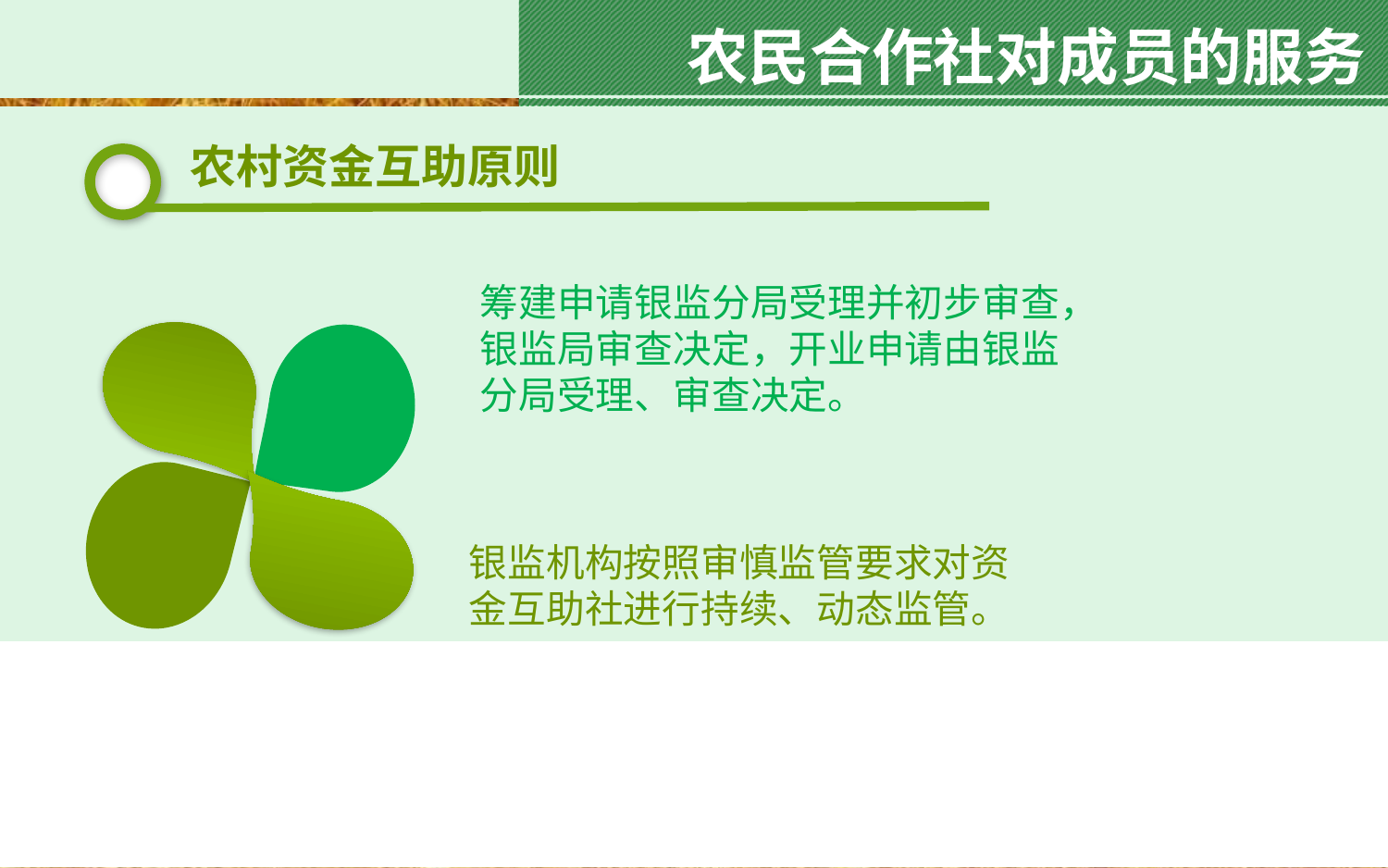

农民合作社对成员的服务
农村资金互助原则

筹建申请银监分局受理并初步审查，银监局审查决定，开业申请由银监分局受理、审查决定。

银监机构按照审慎监管要求对资金互助社进行持续、动态监管。